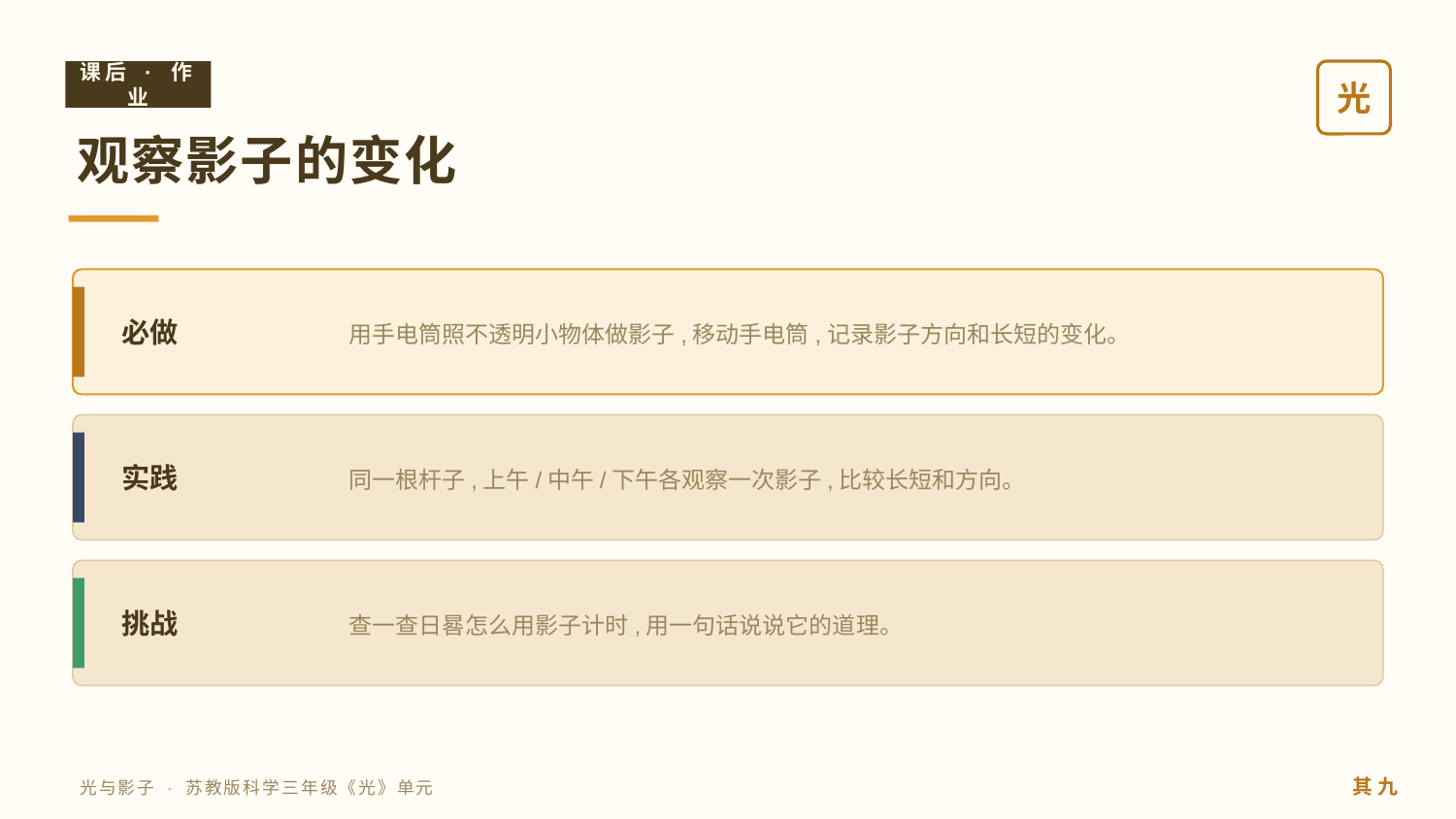

课后 · 作业
光

观察影子的变化

用手电筒照不透明小物体做影子,移动手电筒,记录影子方向和长短的变化。
必做

同一根杆子,上午/中午/下午各观察一次影子,比较长短和方向。
实践

查一查日晷怎么用影子计时,用一句话说说它的道理。
挑战

其 九
光与影子 · 苏教版科学三年级《光》单元